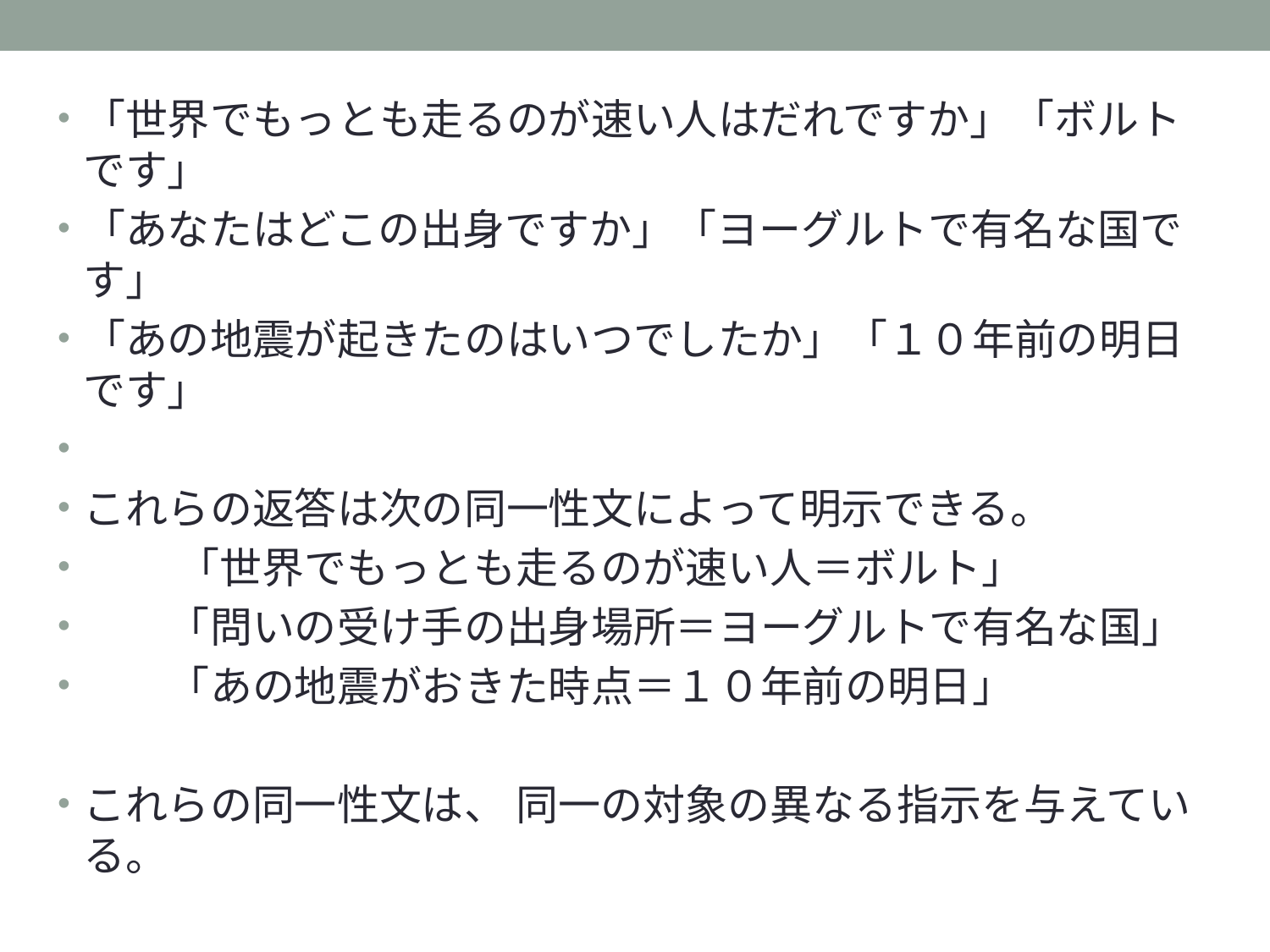

「世界でもっとも走るのが速い人はだれですか」「ボルトです」
「あなたはどこの出身ですか」「ヨーグルトで有名な国です」
「あの地震が起きたのはいつでしたか」「１０年前の明日です」

これらの返答は次の同一性文によって明示できる。
　　 「世界でもっとも走るのが速い人＝ボルト」
　　「問いの受け手の出身場所＝ヨーグルトで有名な国」
　　「あの地震がおきた時点＝１０年前の明日」

これらの同一性文は、 同一の対象の異なる指示を与えている。